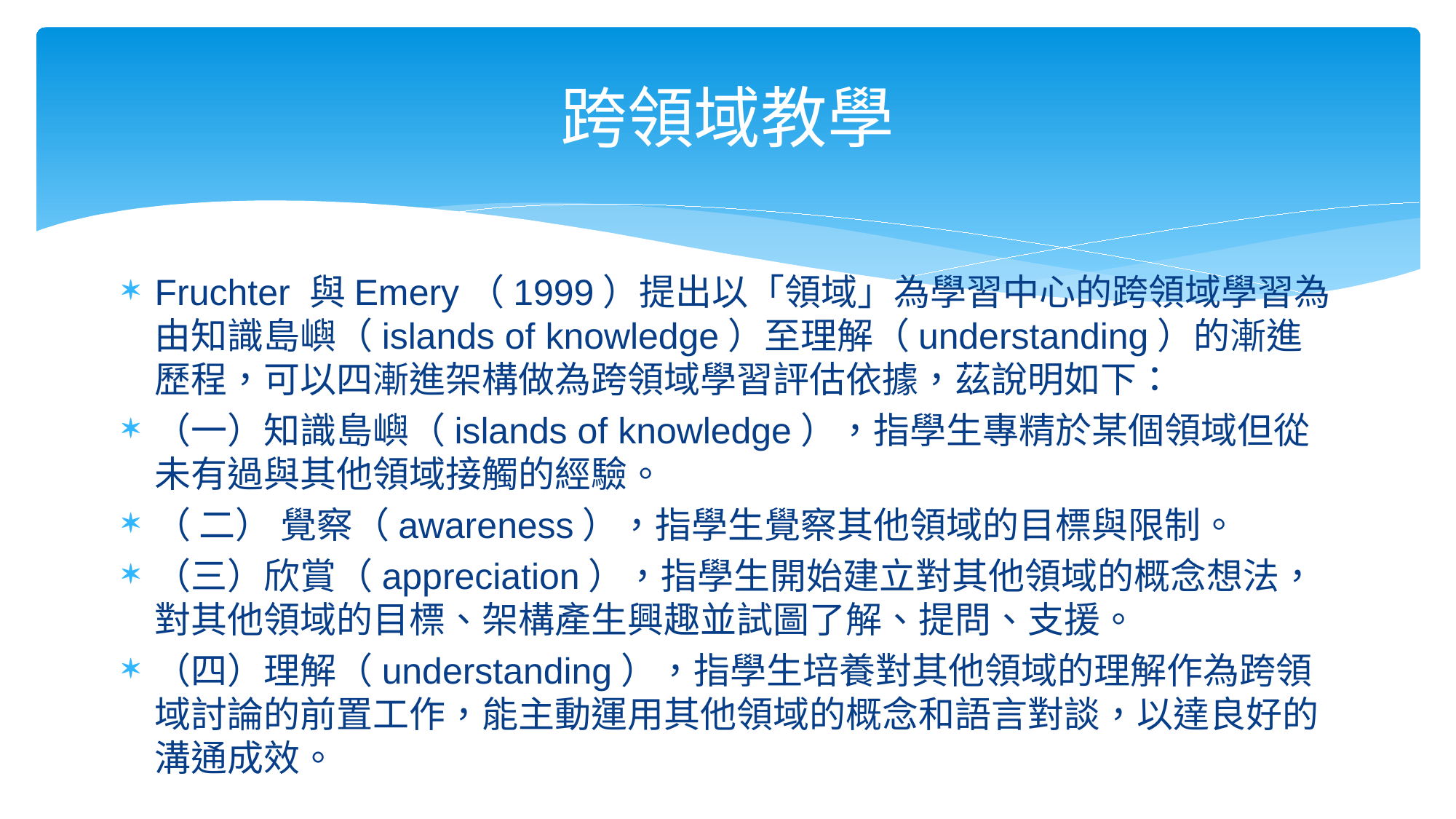

# 跨領域教學
Fruchter 與Emery（1999）提出以「領域」為學習中心的跨領域學習為由知識島嶼（islands of knowledge）至理解（understanding）的漸進歷程，可以四漸進架構做為跨領域學習評估依據，茲說明如下：
（一）知識島嶼（islands of knowledge），指學生專精於某個領域但從未有過與其他領域接觸的經驗。
（ 二） 覺察（awareness），指學生覺察其他領域的目標與限制。
（三）欣賞（appreciation），指學生開始建立對其他領域的概念想法，對其他領域的目標、架構產生興趣並試圖了解、提問、支援。
（四）理解（understanding），指學生培養對其他領域的理解作為跨領域討論的前置工作，能主動運用其他領域的概念和語言對談，以達良好的溝通成效。